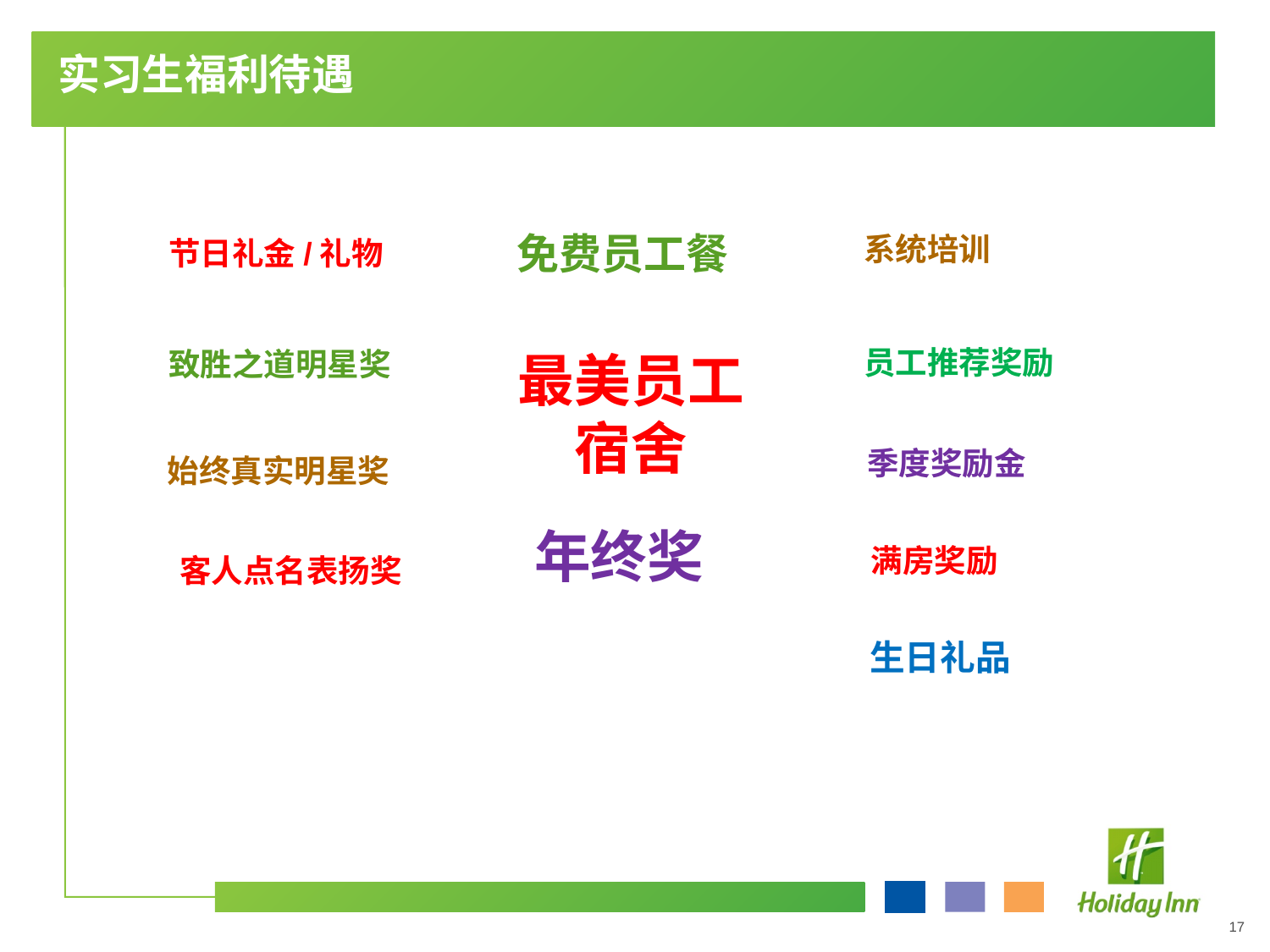

实习生福利待遇
免费员工餐
系统培训
节日礼金/礼物
员工推荐奖励
致胜之道明星奖
最美员工宿舍
季度奖励金
始终真实明星奖
年终奖
满房奖励
客人点名表扬奖
生日礼品